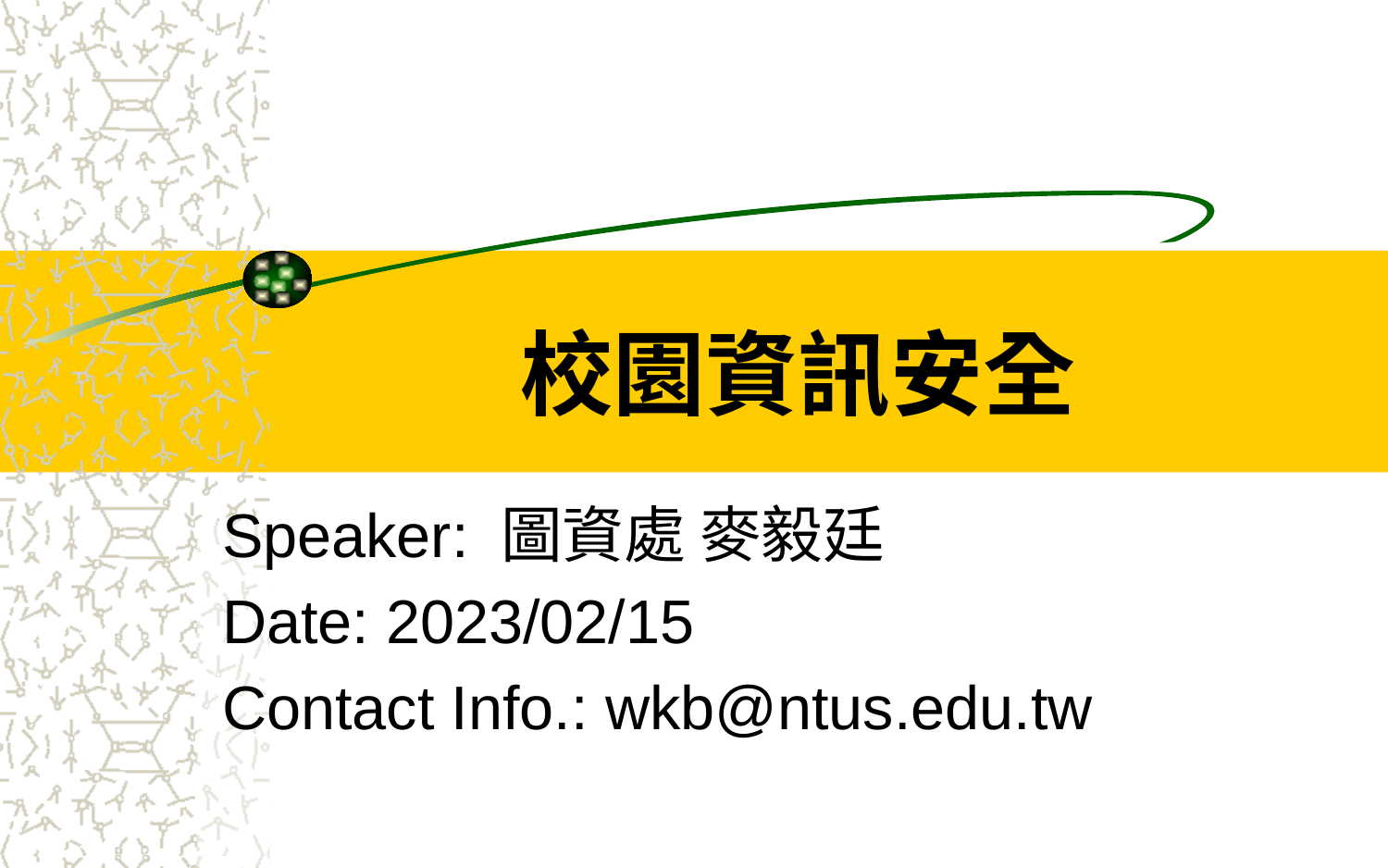

# 校園資訊安全
Speaker: 圖資處 麥毅廷
Date: 2023/02/15
Contact Info.: wkb@ntus.edu.tw